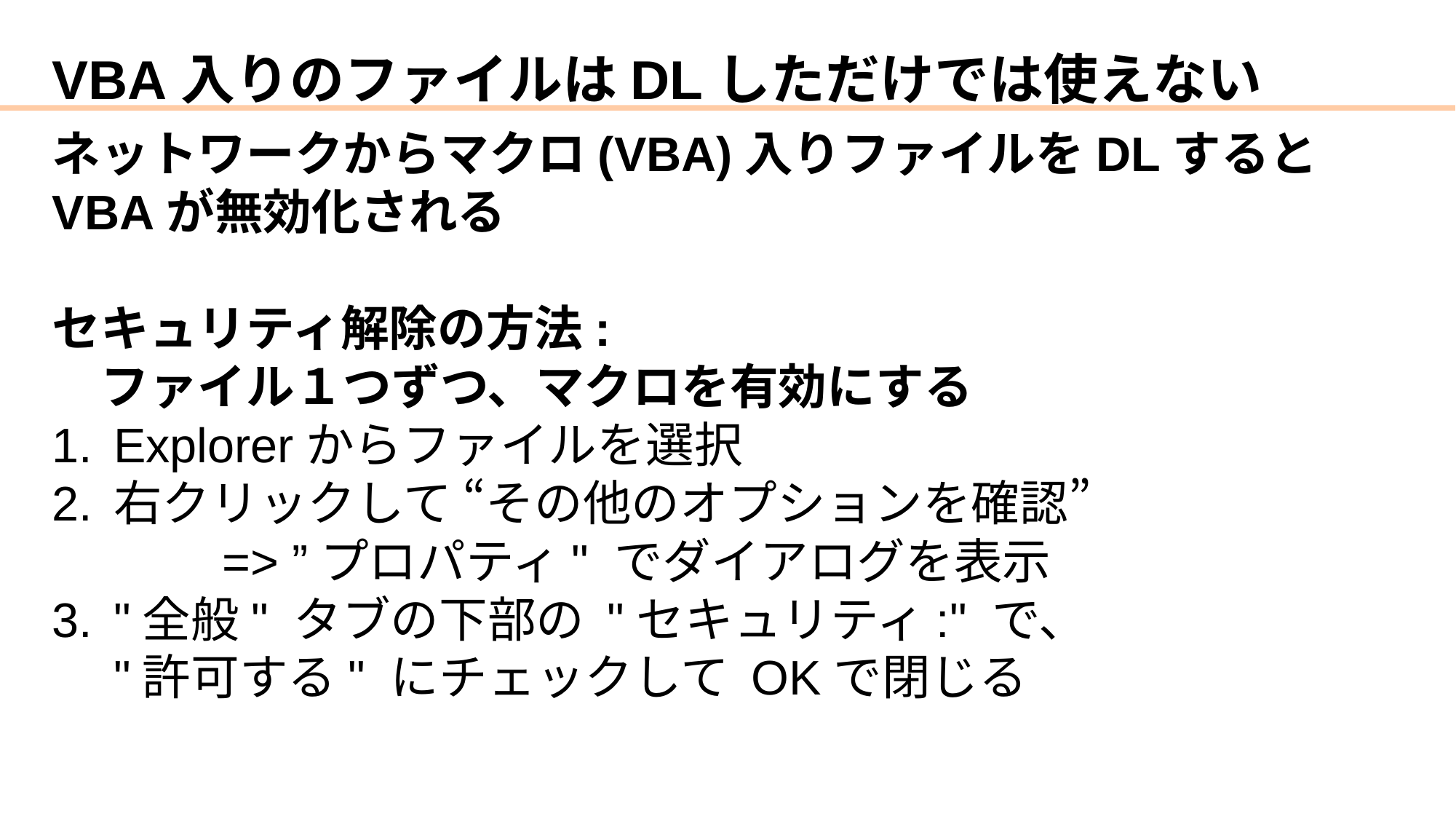

# VBA入りのファイルはDLしただけでは使えない
ネットワークからマクロ(VBA)入りファイルをDLすると
VBAが無効化される

セキュリティ解除の方法:
　ファイル１つずつ、マクロを有効にする
Explorerからファイルを選択
右クリックして “その他のオプションを確認”
　　=> ”プロパティ" でダイアログを表示
"全般" タブの下部の "セキュリティ:" で、
"許可する" にチェックして OKで閉じる